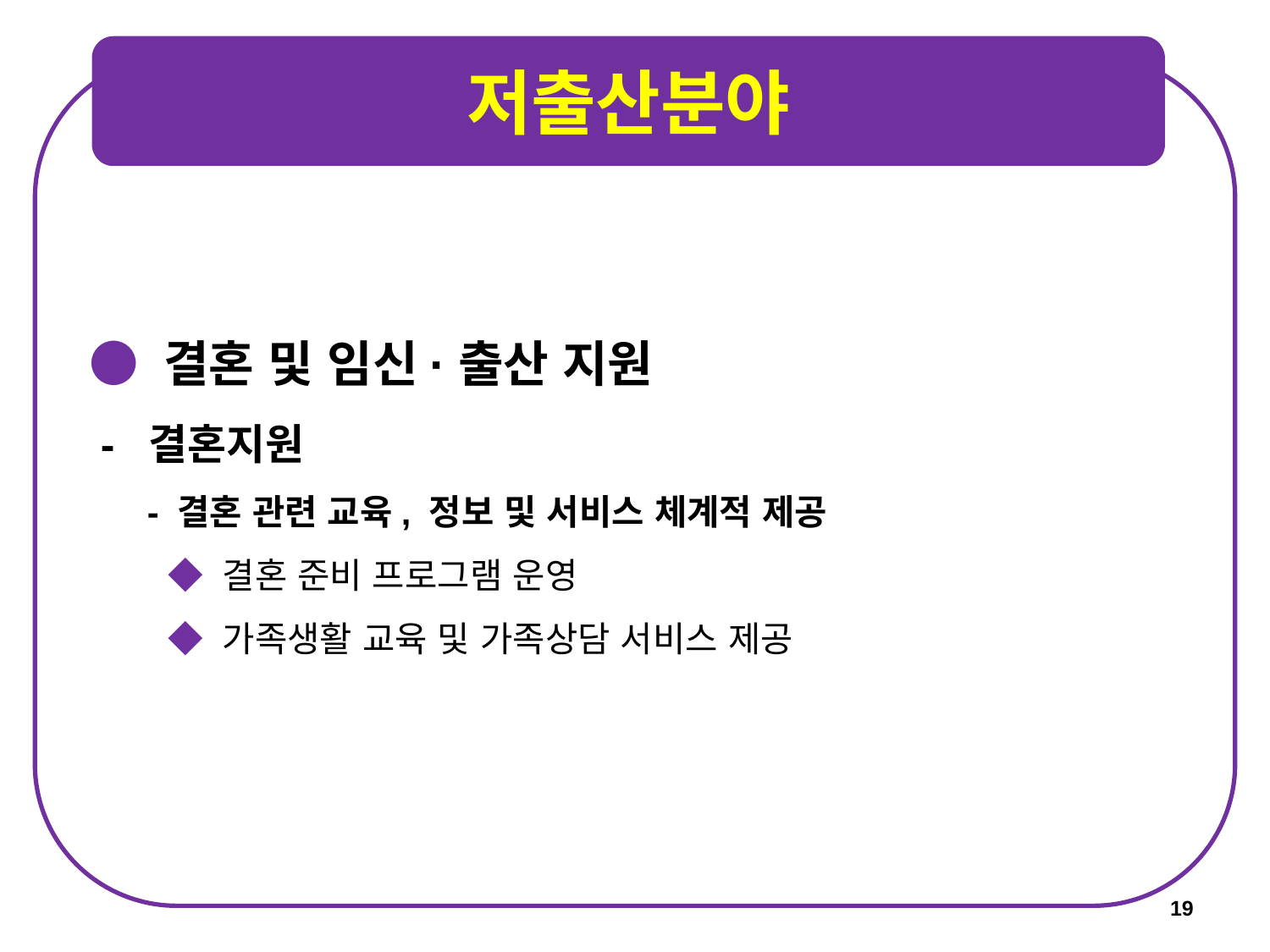

저출산분야
● 결혼 및 임신·출산 지원
 -  결혼지원
      - 결혼 관련 교육, 정보 및 서비스 체계적 제공
        ◆ 결혼 준비 프로그램 운영
        ◆ 가족생활 교육 및 가족상담 서비스 제공
19